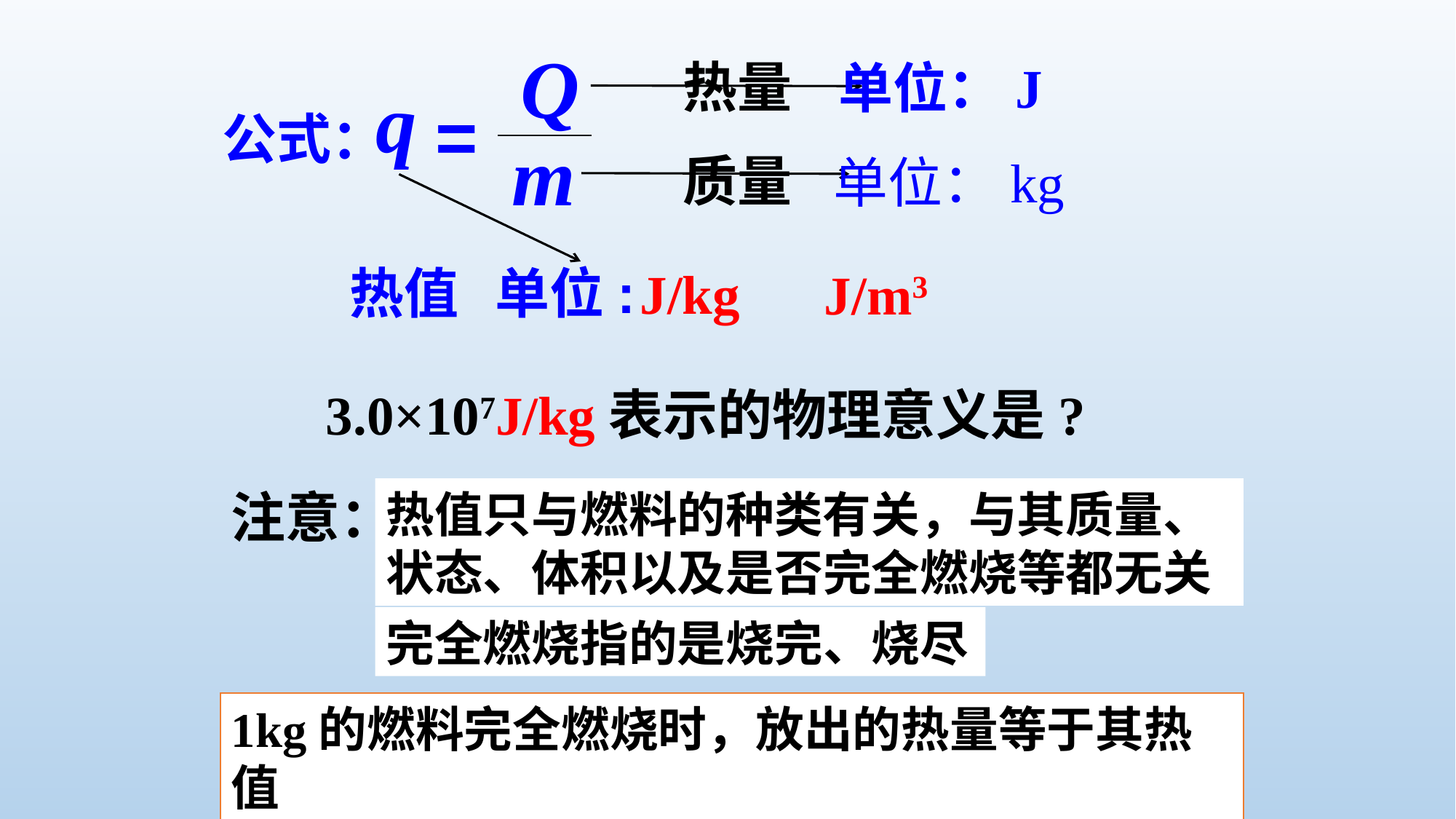

Q
热量
单位：J
q
=
公式：
m
质量
单位：kg
热值
单位:
J/kg
J/m3
3.0×107J/kg表示的物理意义是?
注意：
热值只与燃料的种类有关，与其质量、状态、体积以及是否完全燃烧等都无关
完全燃烧指的是烧完、烧尽
1kg的燃料完全燃烧时，放出的热量等于其热值